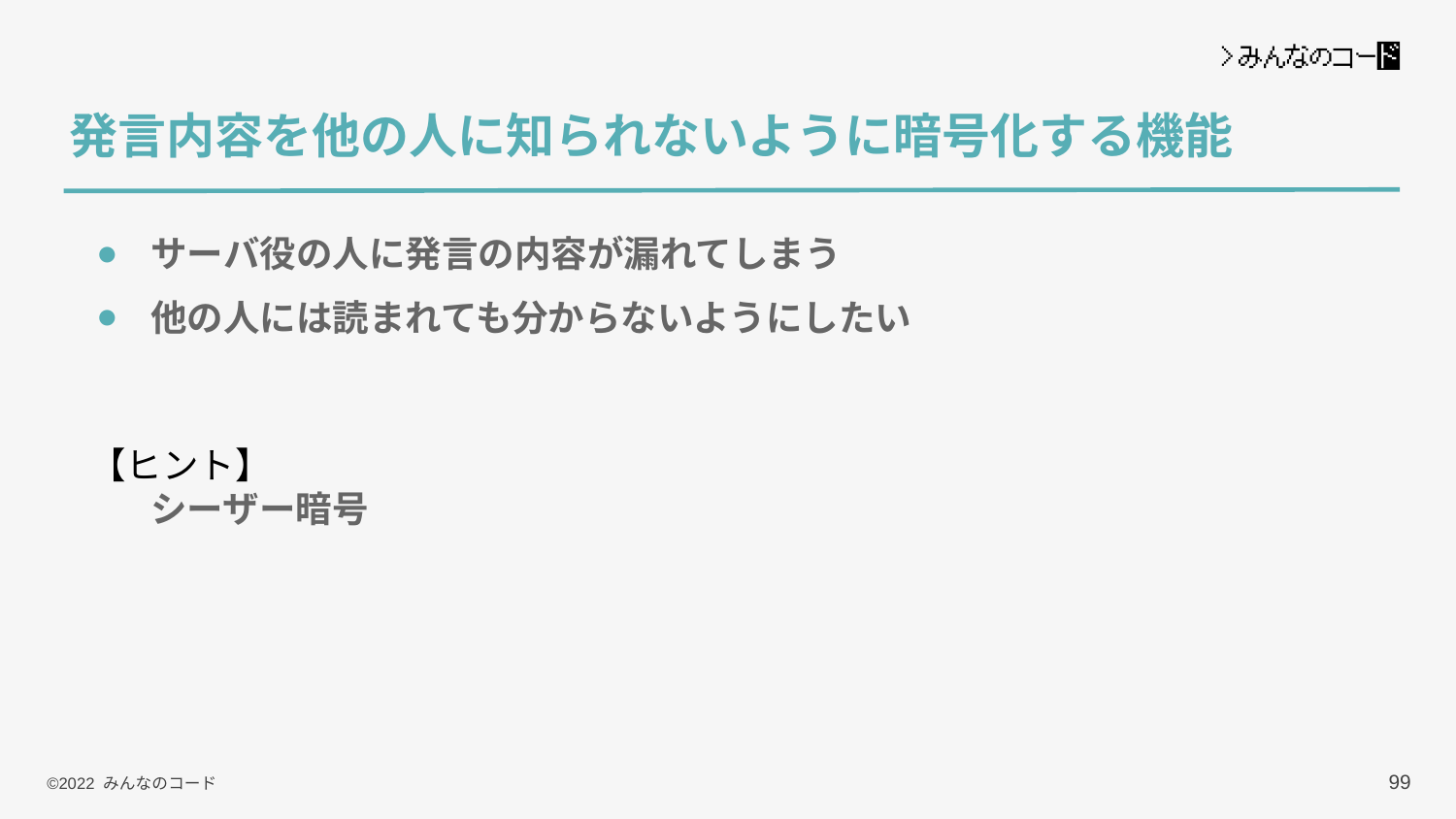

# 発言内容を他の人に知られないように暗号化する機能
サーバ役の人に発言の内容が漏れてしまう
他の人には読まれても分からないようにしたい

　　シーザー暗号
【ヒント】